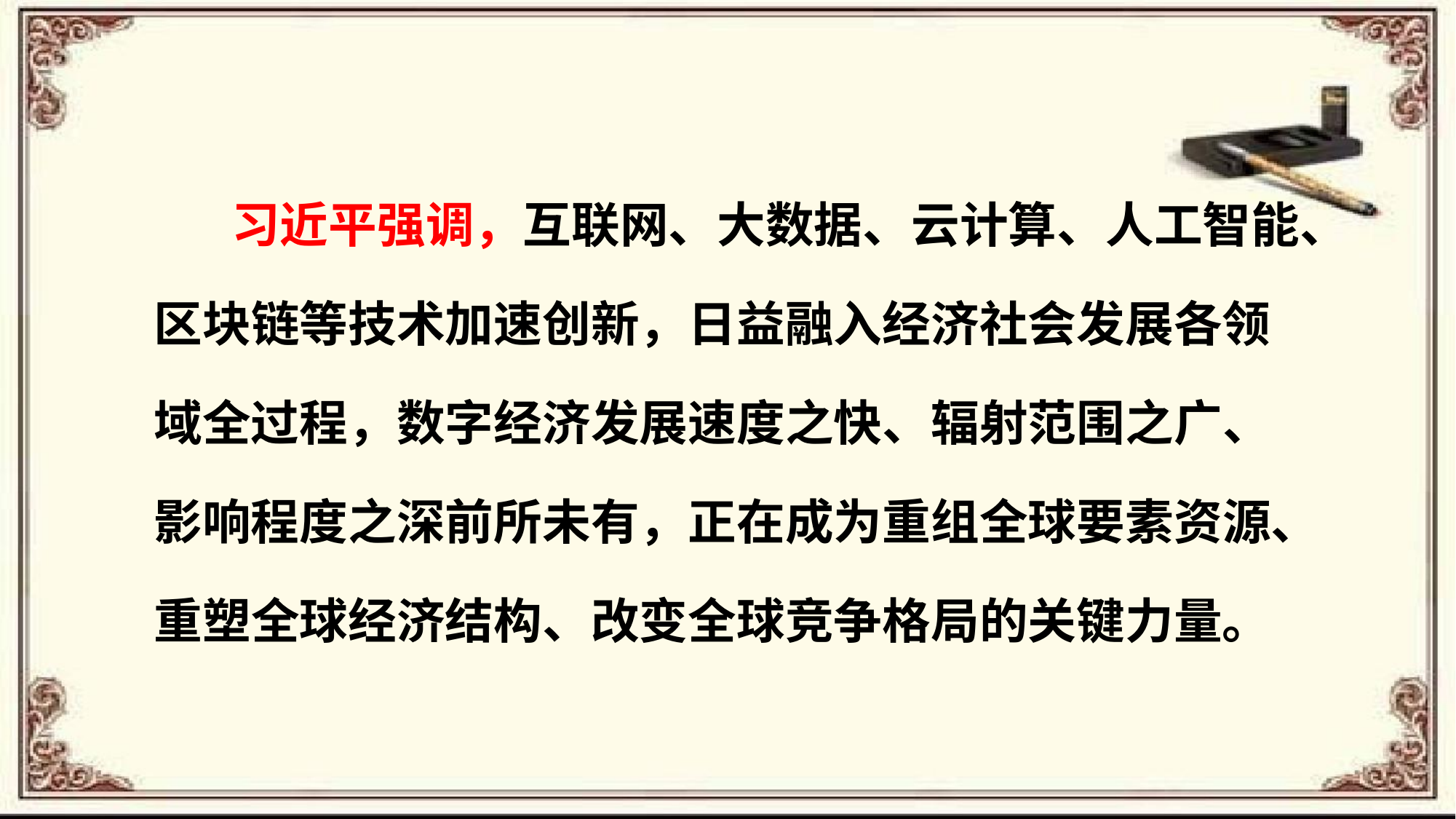

习近平强调，互联网、大数据、云计算、人工智能、区块链等技术加速创新，日益融入经济社会发展各领域全过程，数字经济发展速度之快、辐射范围之广、影响程度之深前所未有，正在成为重组全球要素资源、重塑全球经济结构、改变全球竞争格局的关键力量。